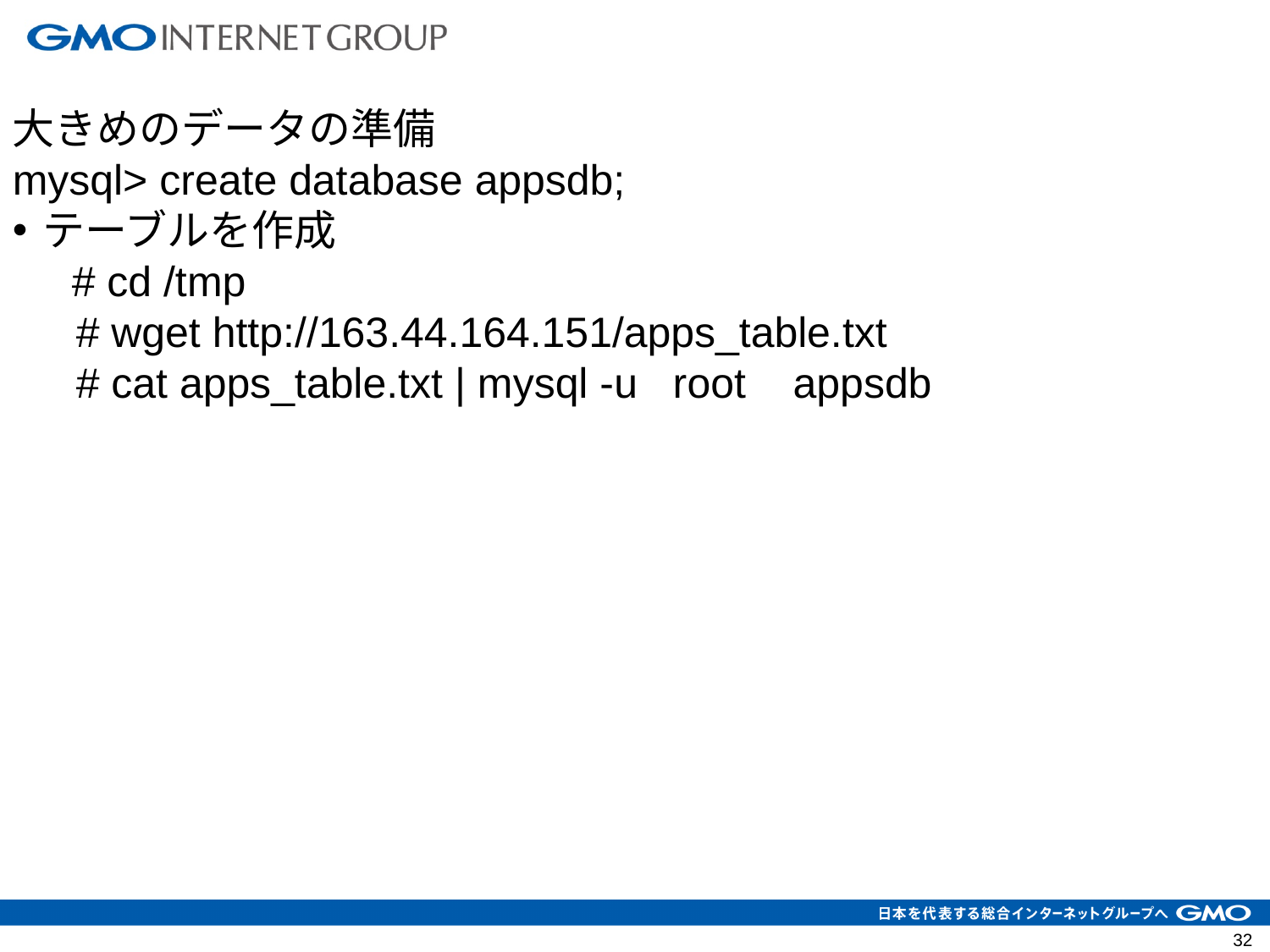

大きめのデータの準備
mysql> create database appsdb;
テーブルを作成
     # cd /tmp
# wget http://163.44.164.151/apps_table.txt
# cat apps_table.txt | mysql -u   root    appsdb